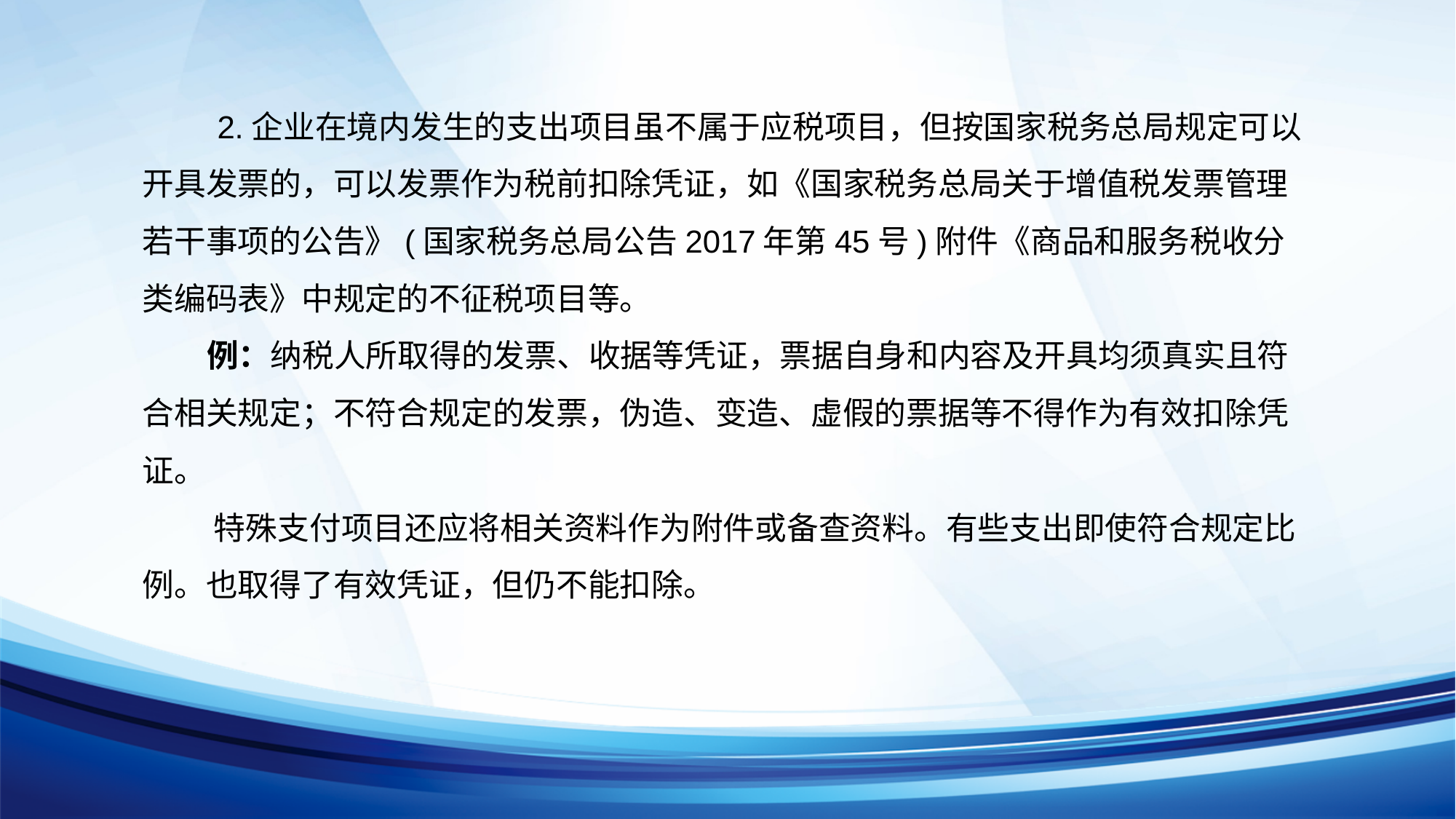

2.企业在境内发生的支出项目虽不属于应税项目，但按国家税务总局规定可以开具发票的，可以发票作为税前扣除凭证，如《国家税务总局关于增值税发票管理若干事项的公告》(国家税务总局公告2017年第45号)附件《商品和服务税收分类编码表》中规定的不征税项目等。
        例：纳税人所取得的发票、收据等凭证，票据自身和内容及开具均须真实且符合相关规定；不符合规定的发票，伪造、变造、虚假的票据等不得作为有效扣除凭证。
         特殊支付项目还应将相关资料作为附件或备查资料。有些支出即使符合规定比例。也取得了有效凭证，但仍不能扣除。